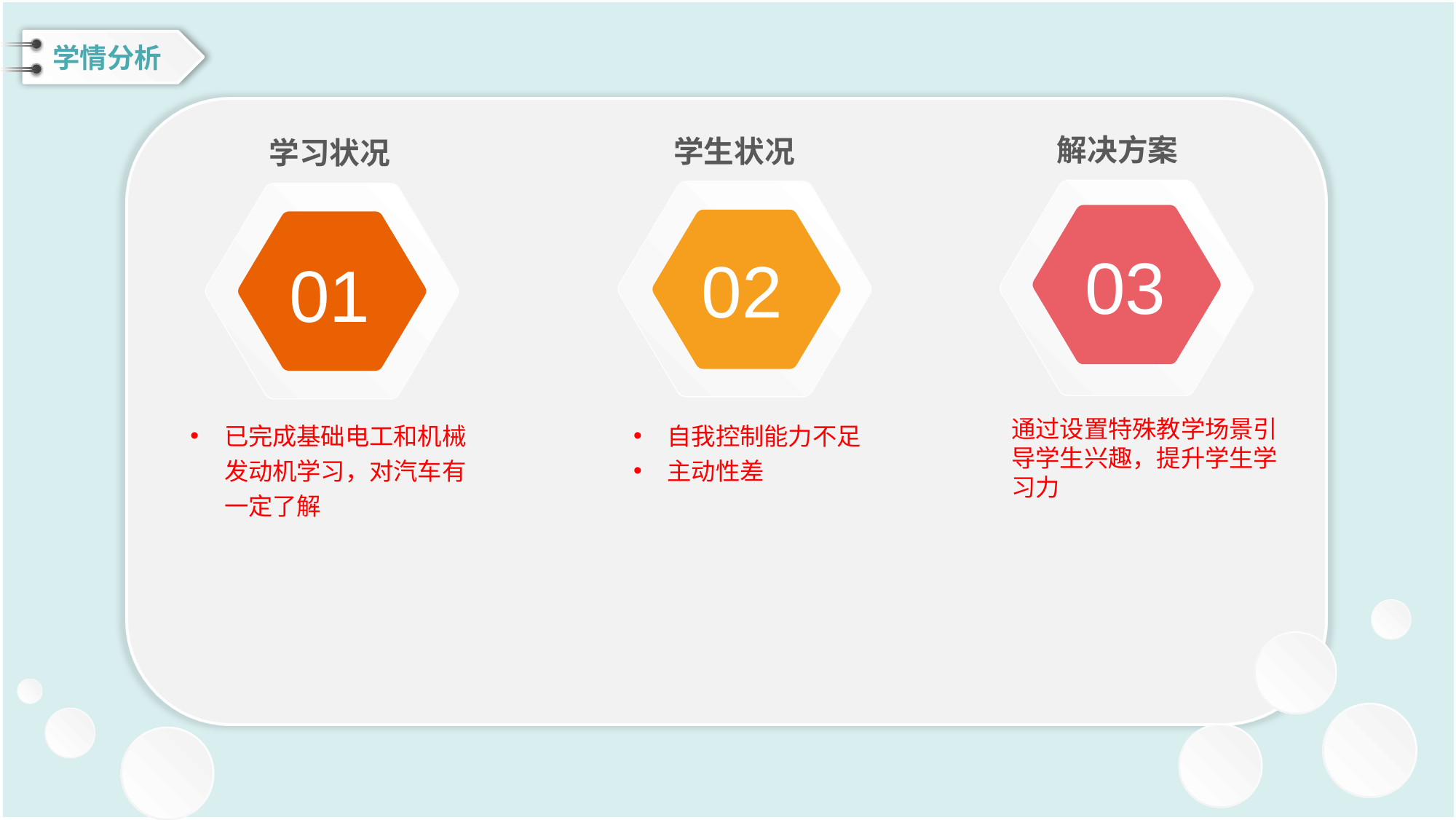

学情分析

解决方案

学生状况

学习状况

03

02

01
通过设置特殊教学场景引导学生兴趣，提升学生学习力

自我控制能力不足
主动性差

已完成基础电工和机械发动机学习，对汽车有一定了解